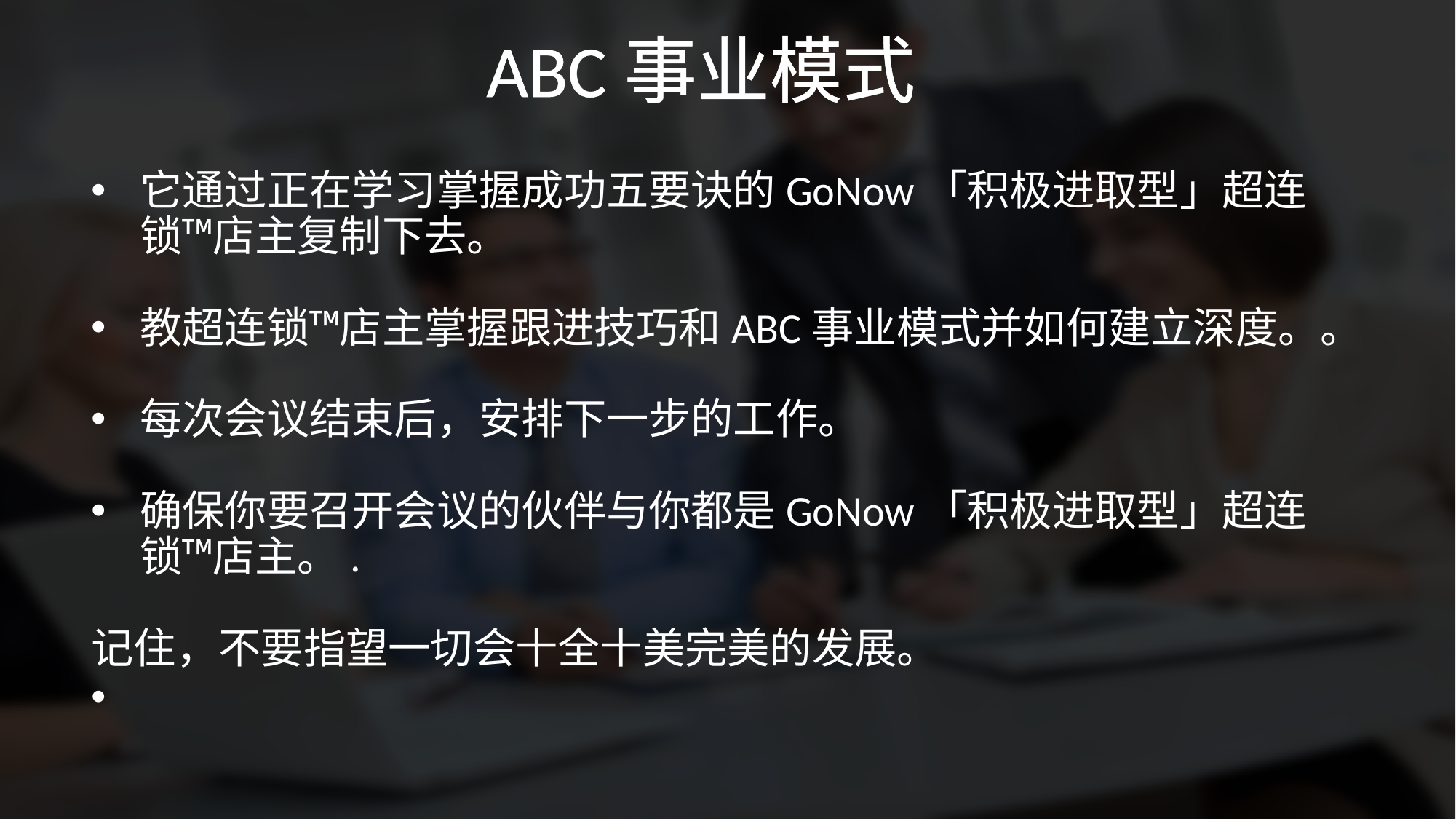

ABC事业模式
它通过正在学习掌握成功五要诀的GoNow「积极进取型」超连锁™店主复制下去。

教超连锁™店主掌握跟进技巧和ABC事业模式并如何建立深度。。

每次会议结束后，安排下一步的工作。

确保你要召开会议的伙伴与你都是GoNow「积极进取型」超连锁™店主。.

记住，不要指望一切会十全十美完美的发展。